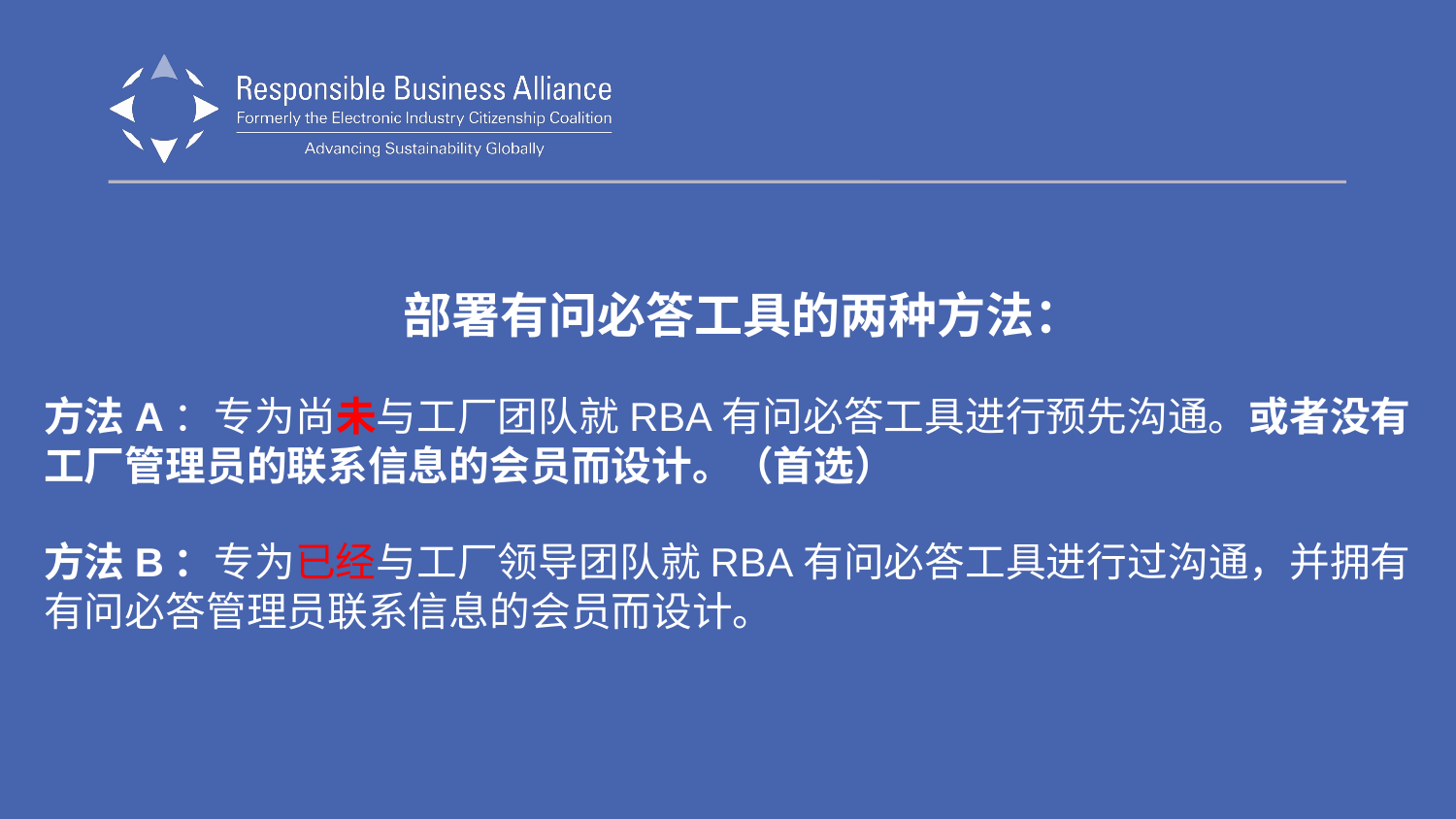

部署有问必答工具的两种方法：

方法A：专为尚未与工厂团队就RBA有问必答工具进行预先沟通。或者没有工厂管理员的联系信息的会员而设计。（首选）

方法B：专为已经与工厂领导团队就RBA有问必答工具进行过沟通，并拥有有问必答管理员联系信息的会员而设计。